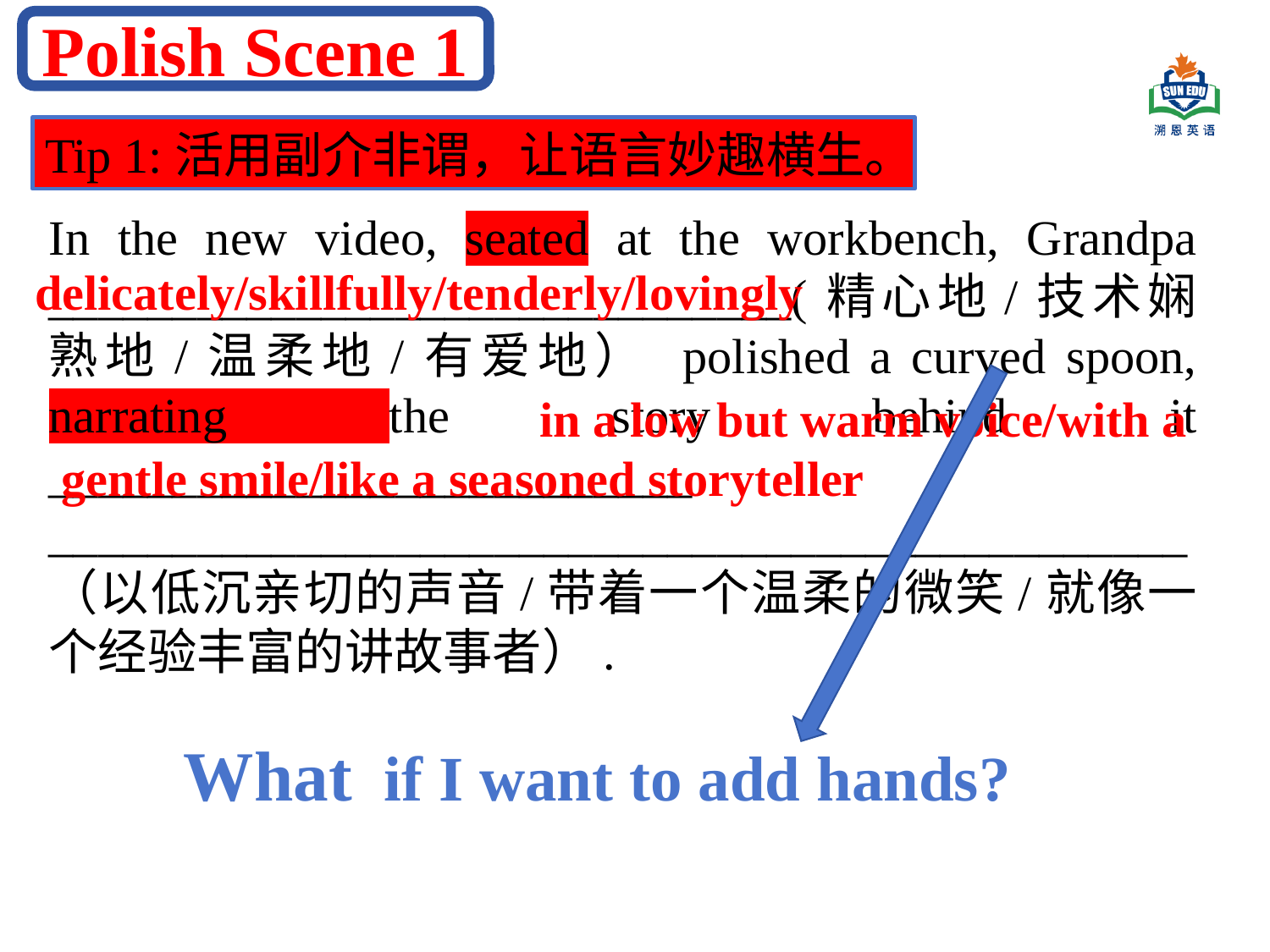

Polish Scene 1
Tip 1:活用副介非谓，让语言妙趣横生。
In the new video, seated at the workbench, Grandpa ______________________________(精心地/技术娴熟地/温柔地/有爱地） polished a curved spoon, narrating the story behind it __________________________ ______________________________________________（以低沉亲切的声音/带着一个温柔的微笑/就像一个经验丰富的讲故事者）.
delicately/skillfully/tenderly/lovingly

                                       in a low but warm voice/with a gentle smile/like a seasoned storyteller
What if I want to add hands?